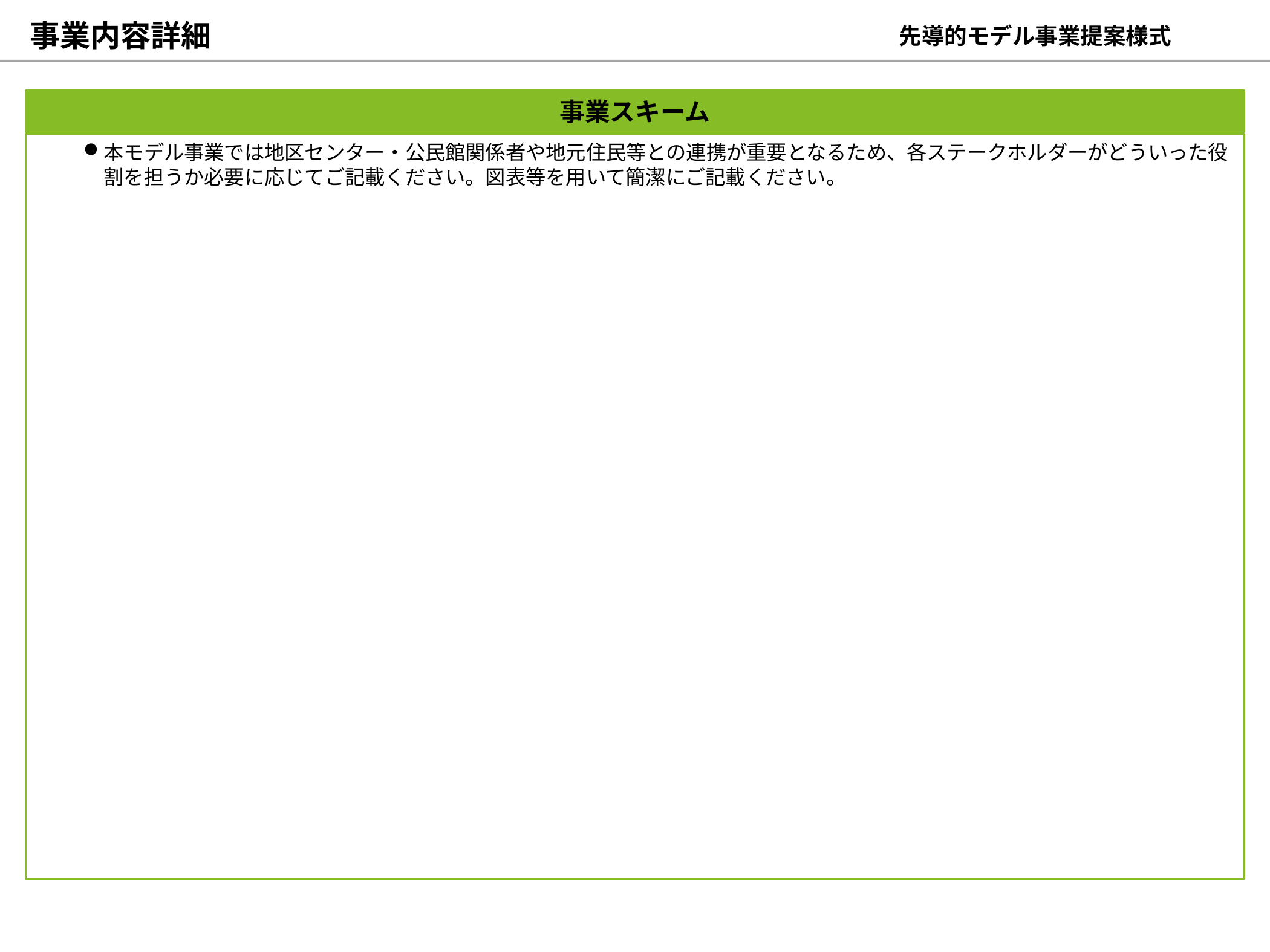

事業内容詳細
先導的モデル事業提案様式

事業スキーム

本モデル事業では地区センター・公民館関係者や地元住民等との連携が重要となるため、各ステークホルダーがどういった役割を担うか必要に応じてご記載ください。図表等を用いて簡潔にご記載ください。